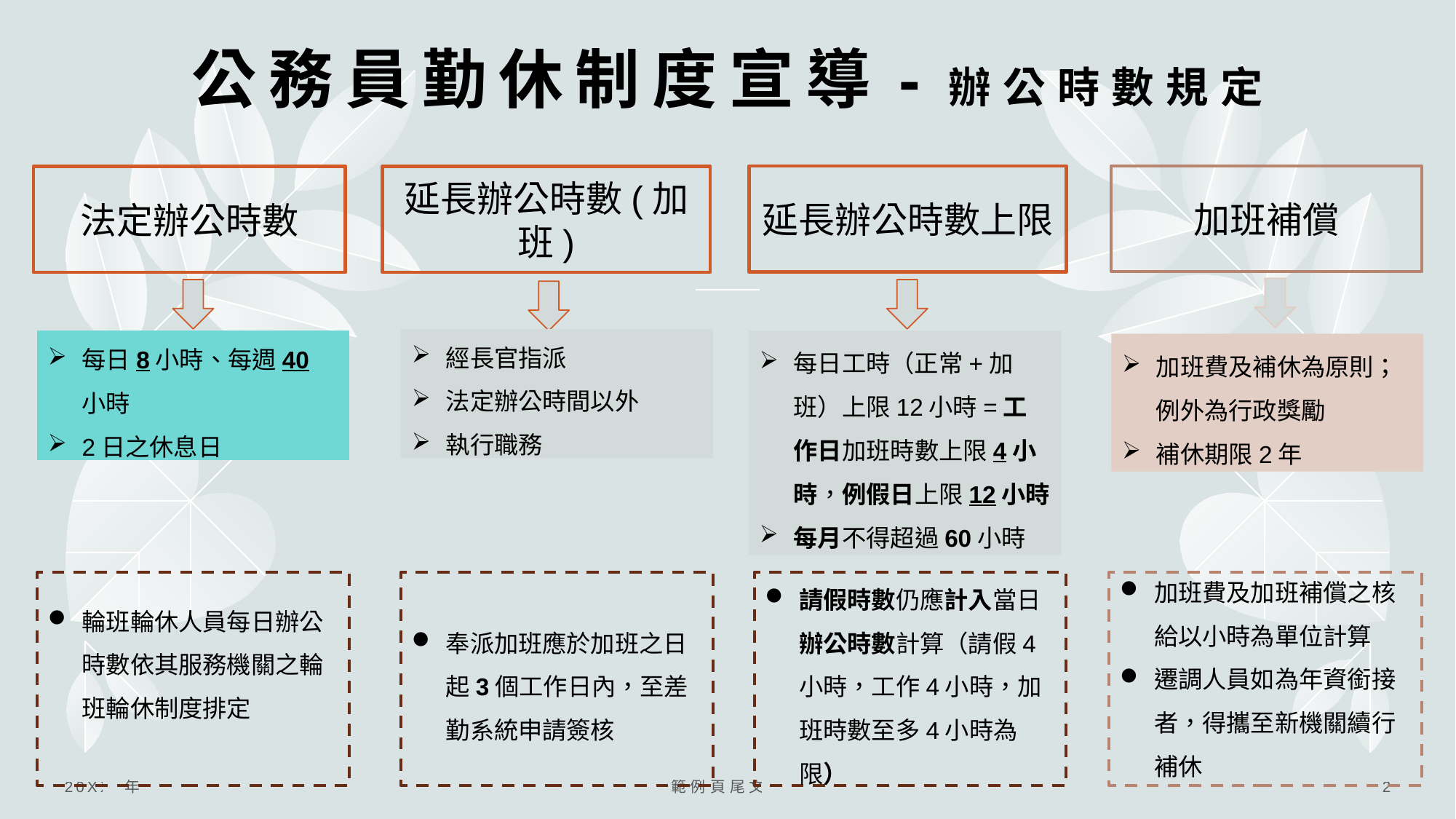

公務員勤休制度宣導-辦公時數規定
加班補償
延長辦公時數上限
法定辦公時數
延長辦公時數(加班)

經長官指派
法定辦公時間以外
執行職務
每日8小時、每週40小時
2日之休息日
每日工時（正常+加班）上限12小時=工作日加班時數上限4小時，例假日上限12小時
每月不得超過60小時
加班費及補休為原則；例外為行政獎勵
補休期限2年
輪班輪休人員每日辦公時數依其服務機關之輪班輪休制度排定

奉派加班應於加班之日起3個工作日內，至差勤系統申請簽核
請假時數仍應計入當日辦公時數計算（請假4小時，工作4小時，加班時數至多4小時為限）

加班費及加班補償之核給以小時為單位計算
遷調人員如為年資銜接者，得攜至新機關續行補休

20XX 年
範例頁尾文字
2